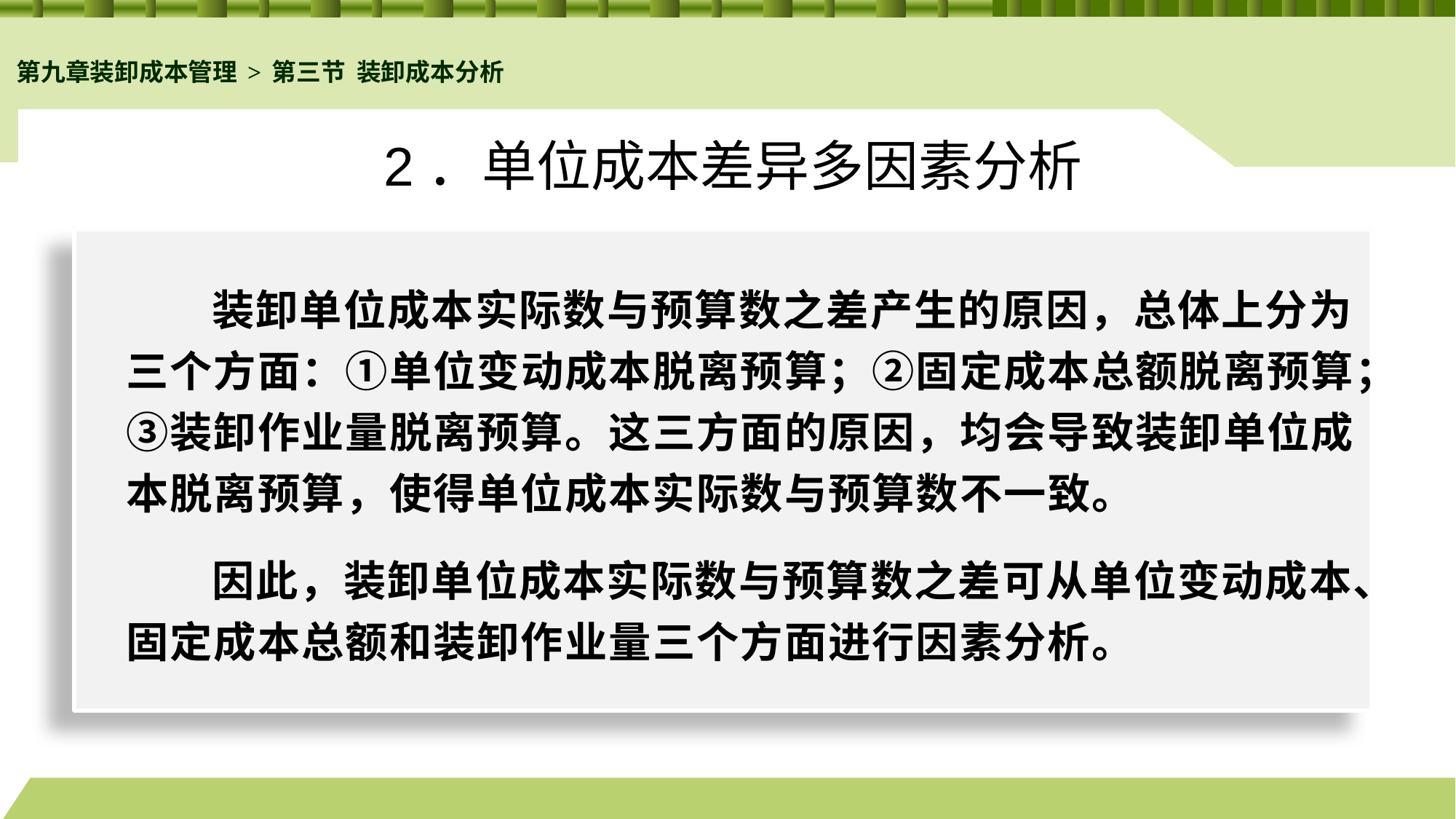

第九章装卸成本管理>第三节  装卸成本分析
# 2．单位成本差异多因素分析
装卸单位成本实际数与预算数之差产生的原因，总体上分为三个方面：①单位变动成本脱离预算；②固定成本总额脱离预算；③装卸作业量脱离预算。这三方面的原因，均会导致装卸单位成本脱离预算，使得单位成本实际数与预算数不一致。
因此，装卸单位成本实际数与预算数之差可从单位变动成本、固定成本总额和装卸作业量三个方面进行因素分析。